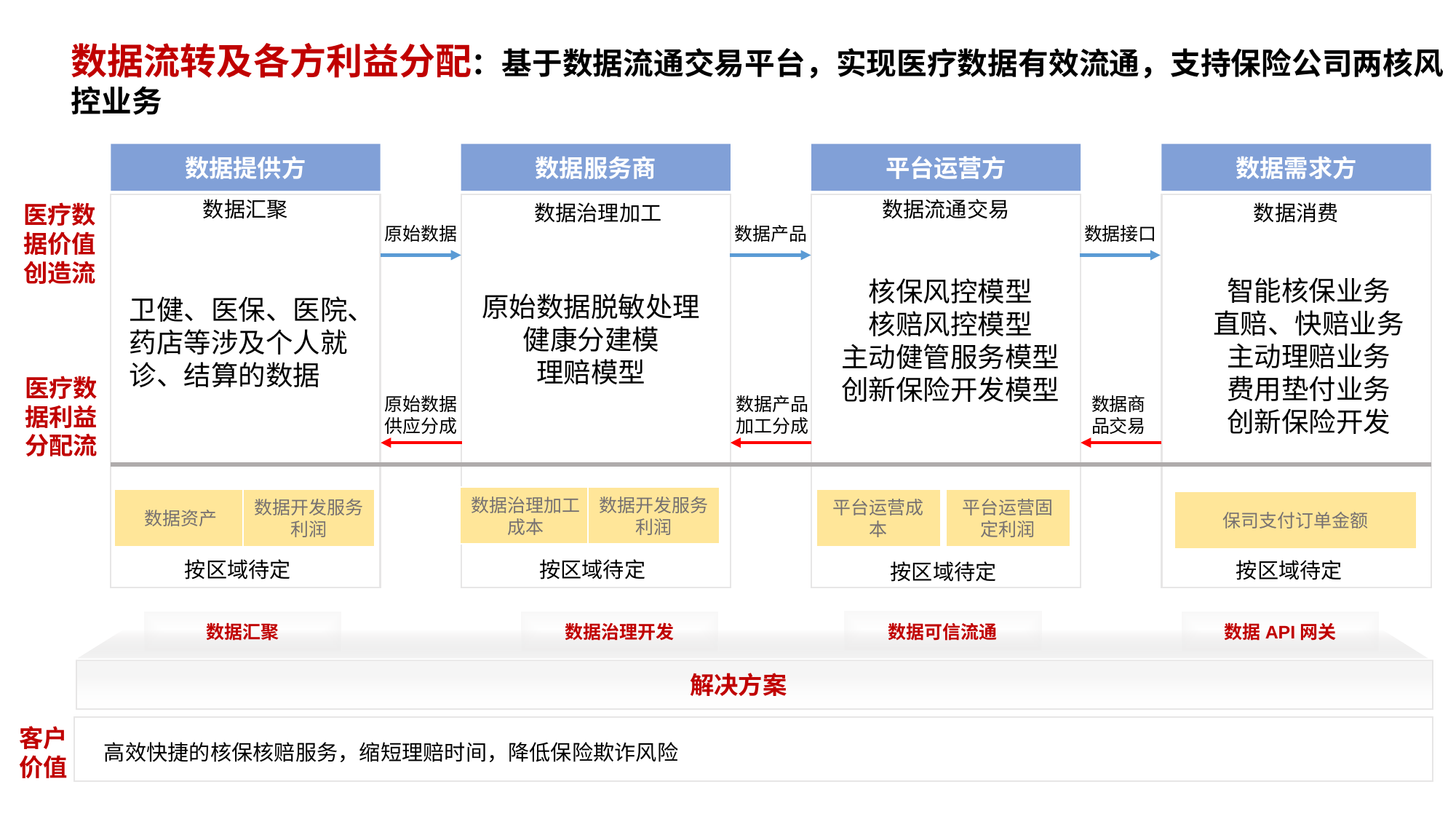

数据流转及各方利益分配：基于数据流通交易平台，实现医疗数据有效流通，支持保险公司两核风控业务
数据提供方
数据服务商
平台运营方
数据需求方
数据汇聚
数据流通交易

数据治理加工

数据消费
医疗数据价值创造流
原始数据
数据产品
数据接口
智能核保业务
直赔、快赔业务
主动理赔业务
费用垫付业务
创新保险开发
核保风控模型
核赔风控模型
主动健管服务模型
创新保险开发模型
原始数据脱敏处理
健康分建模
理赔模型
卫健、医保、医院、药店等涉及个人就诊、结算的数据
医疗数据利益分配流
原始数据
供应分成
数据产品
加工分成
数据商
品交易
数据治理加工成本
数据开发服务利润
数据资产
数据开发服务利润
平台运营成本
平台运营固定利润
保司支付订单金额
按区域待定
按区域待定
按区域待定
按区域待定
数据可信流通
数据汇聚
数据治理开发
数据API网关

解决方案
客户价值

高效快捷的核保核赔服务，缩短理赔时间，降低保险欺诈风险